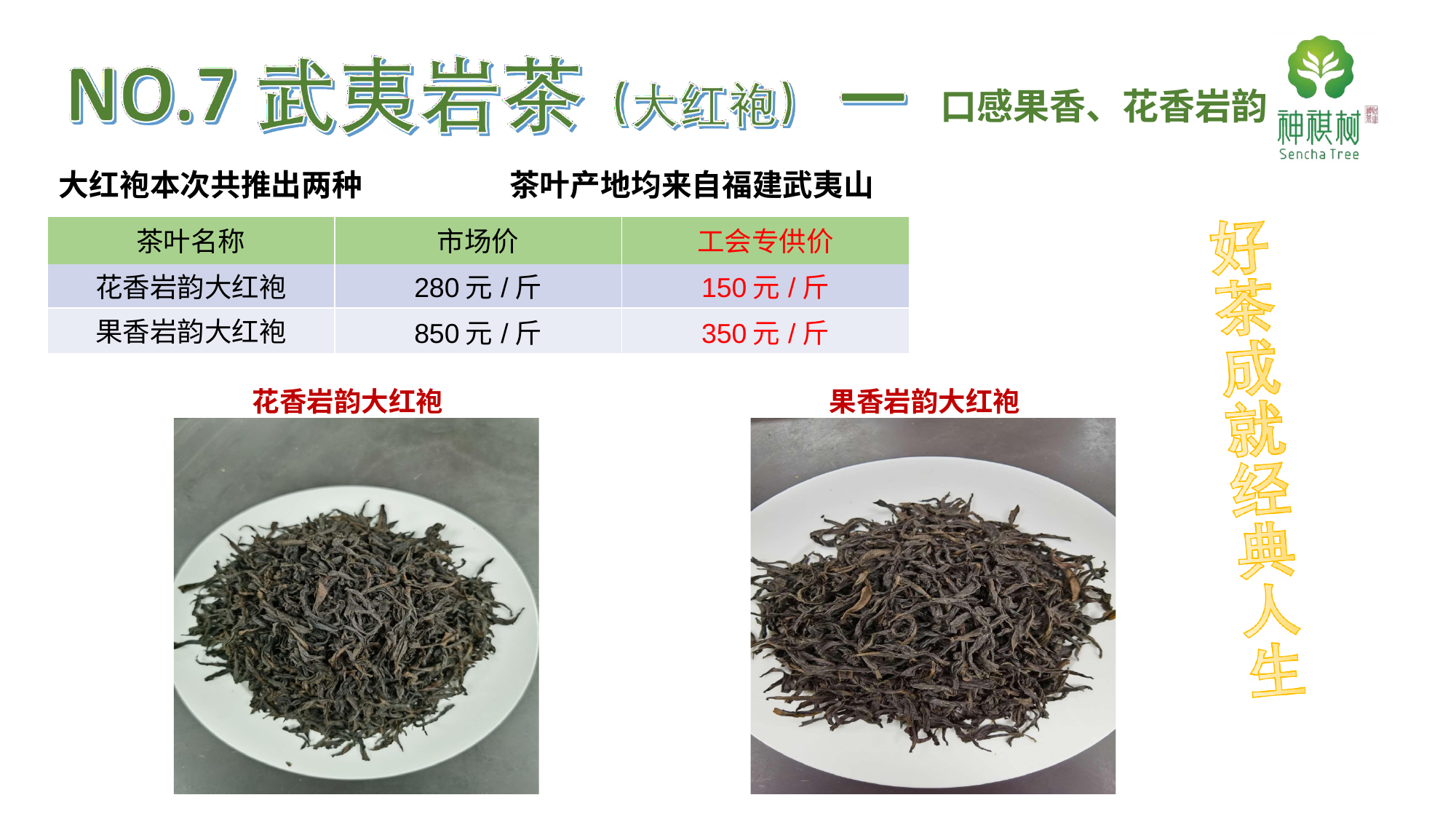

# 口感果香、花香岩韵

大红袍本次共推出两种
茶叶产地均来自福建武夷山
| 茶叶名称 | 市场价 | 工会专供价 |
| --- | --- | --- |
| 花香岩韵大红袍 | 280元/斤 | 150元/斤 |
| 果香岩韵大红袍 | 850元/斤 | 350元/斤 |

花香岩韵大红袍
果香岩韵大红袍